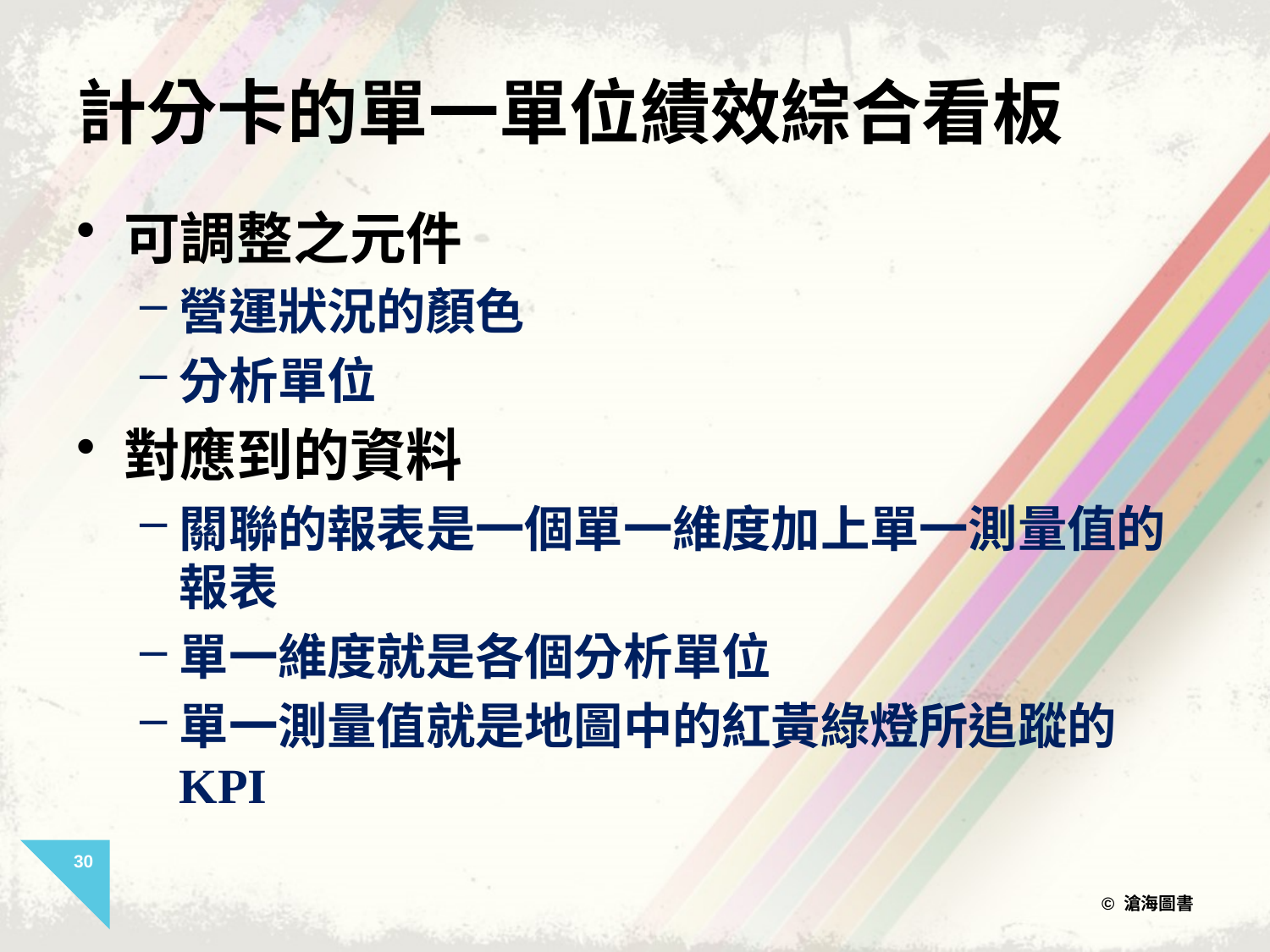

# 計分卡的單一單位績效綜合看板
可調整之元件
營運狀況的顏色
分析單位
對應到的資料
關聯的報表是一個單一維度加上單一測量值的報表
單一維度就是各個分析單位
單一測量值就是地圖中的紅黃綠燈所追蹤的 KPI
30
© 滄海圖書